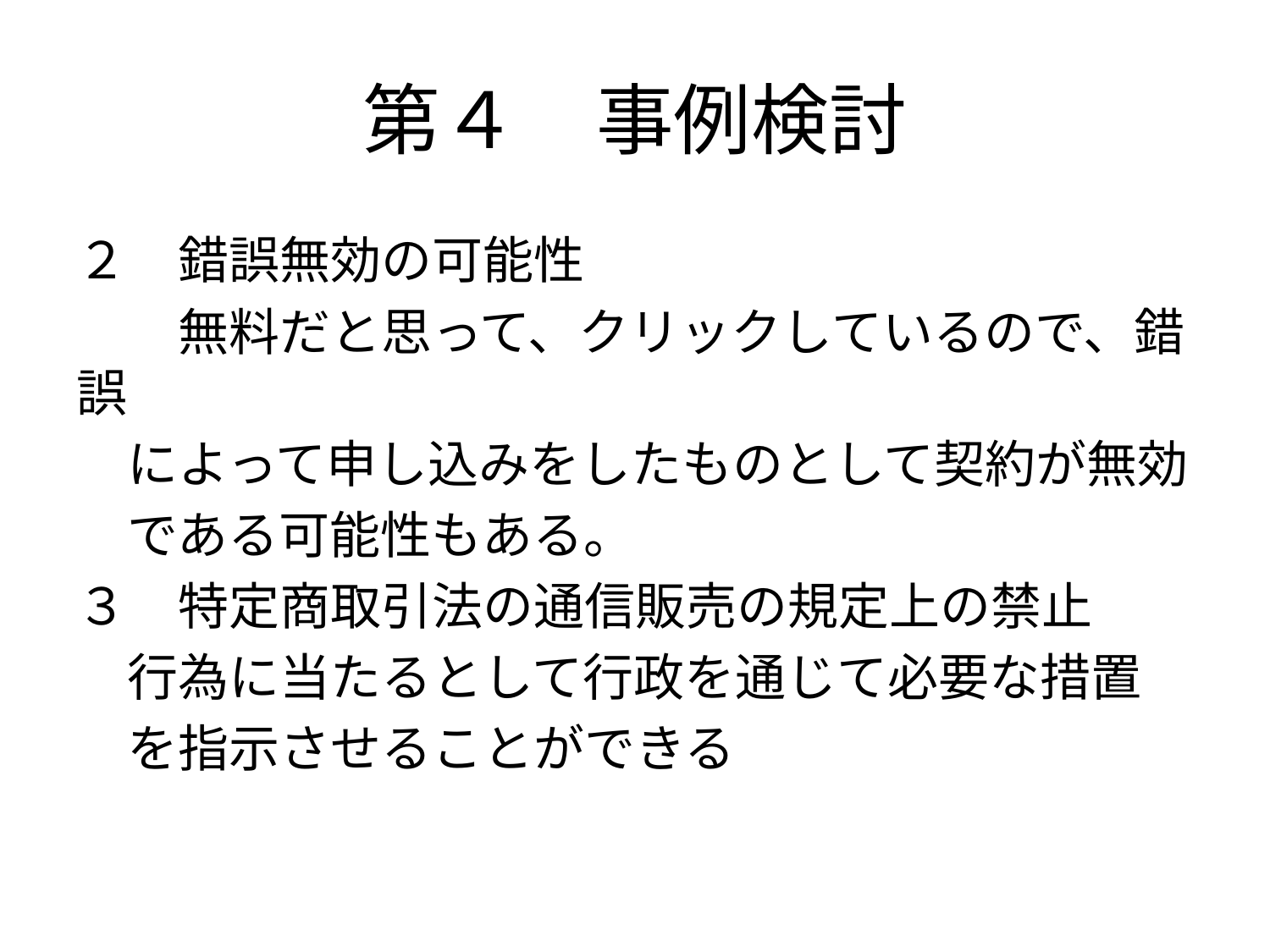

# 第４　事例検討
２　錯誤無効の可能性
　　無料だと思って、クリックしているので、錯誤
　によって申し込みをしたものとして契約が無効
　である可能性もある。
３　特定商取引法の通信販売の規定上の禁止
　行為に当たるとして行政を通じて必要な措置
　を指示させることができる